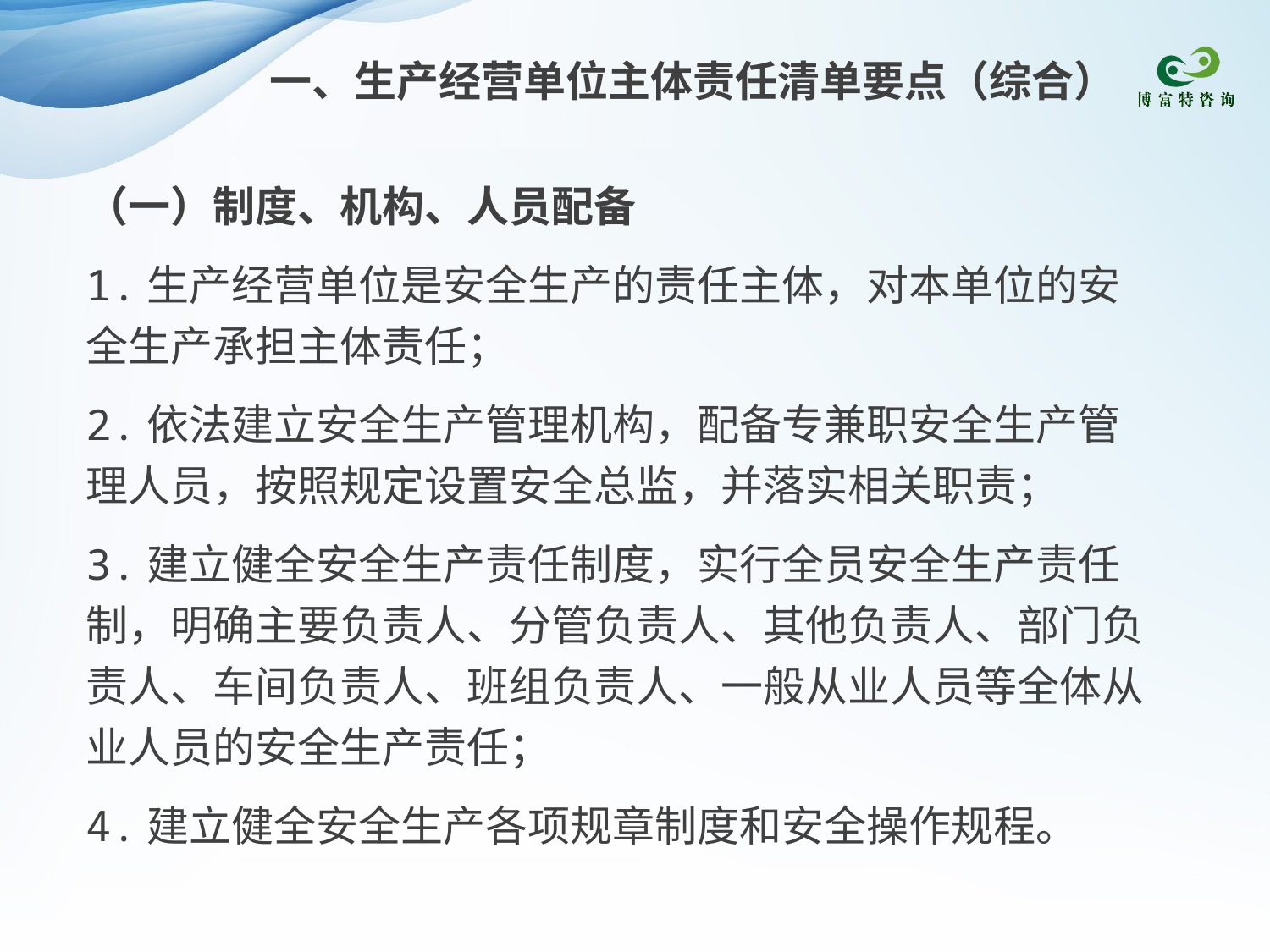

# 一、生产经营单位主体责任清单要点（综合）
（一）制度、机构、人员配备
1.生产经营单位是安全生产的责任主体，对本单位的安全生产承担主体责任；
2.依法建立安全生产管理机构，配备专兼职安全生产管理人员，按照规定设置安全总监，并落实相关职责；
3.建立健全安全生产责任制度，实行全员安全生产责任制，明确主要负责人、分管负责人、其他负责人、部门负责人、车间负责人、班组负责人、一般从业人员等全体从业人员的安全生产责任；
4.建立健全安全生产各项规章制度和安全操作规程。